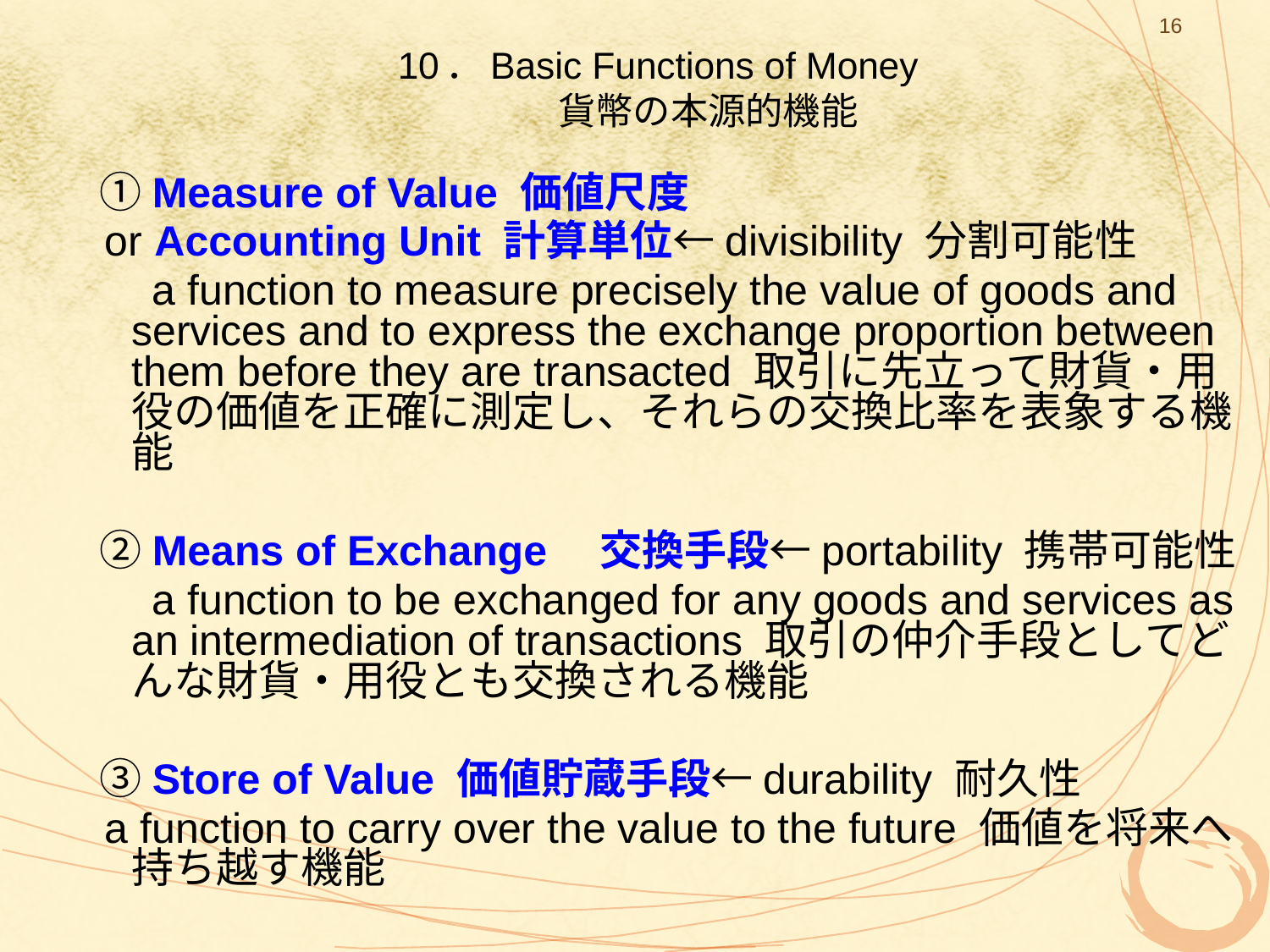

16
# 10．Basic Functions of Money 　　　貨幣の本源的機能
　①Measure of Value 価値尺度
    or Accounting Unit 計算単位←divisibility 分割可能性
　　a function to measure precisely the value of goods and services and to express the exchange proportion between them before they are transacted 取引に先立って財貨・用役の価値を正確に測定し、それらの交換比率を表象する機能

　②Means of Exchange　交換手段←portability 携帯可能性
　　a function to be exchanged for any goods and services as an intermediation of transactions 取引の仲介手段としてどんな財貨・用役とも交換される機能

　③Store of Value 価値貯蔵手段←durability 耐久性
    a function to carry over the value to the future 価値を将来へ持ち越す機能